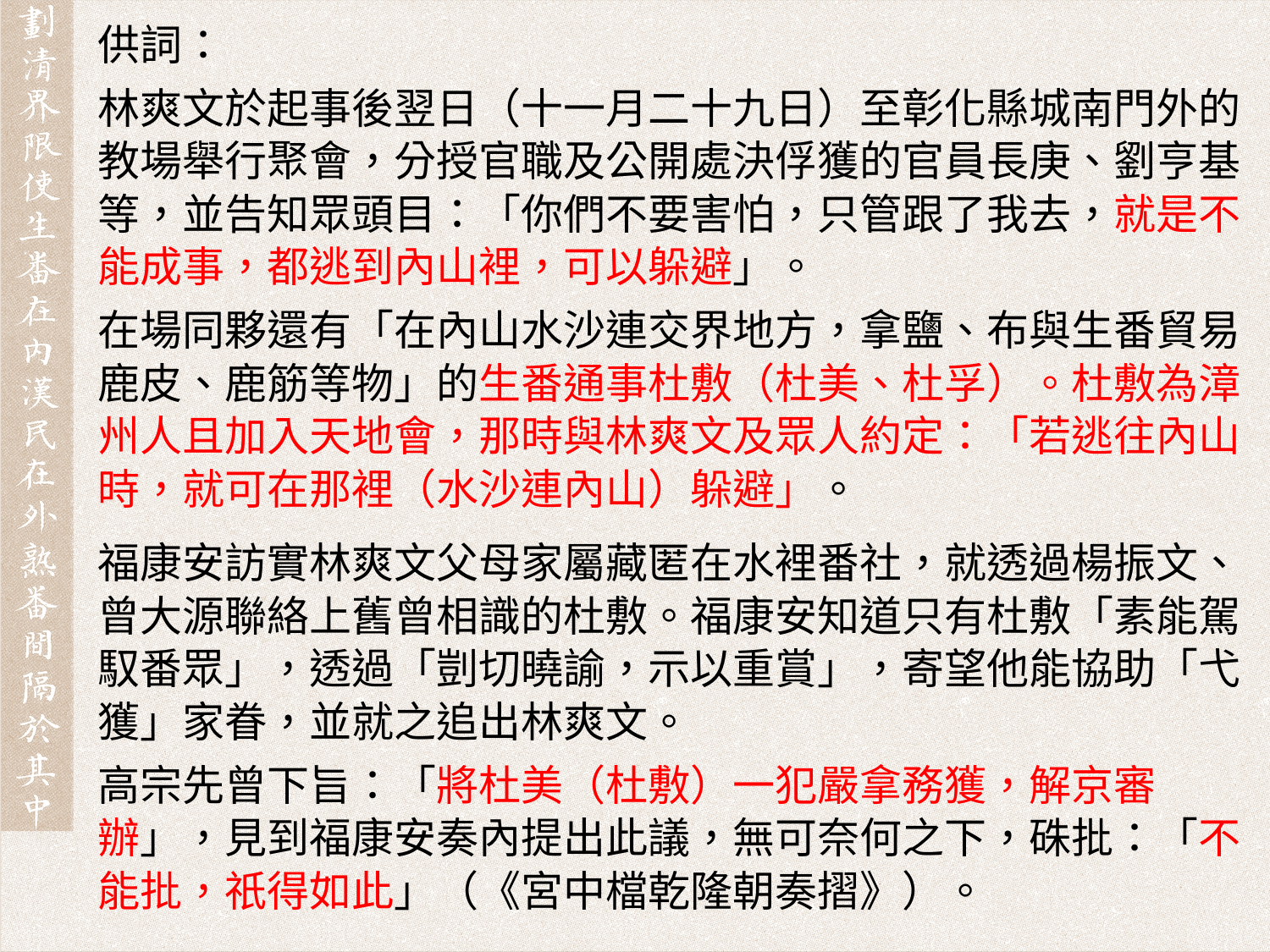

供詞：
林爽文於起事後翌日（十一月二十九日）至彰化縣城南門外的教場舉行聚會，分授官職及公開處決俘獲的官員長庚、劉亨基等，並告知眾頭目：「你們不要害怕，只管跟了我去，就是不能成事，都逃到內山裡，可以躲避」。
在場同夥還有「在內山水沙連交界地方，拿鹽、布與生番貿易鹿皮、鹿筋等物」的生番通事杜敷（杜美、杜孚）。杜敷為漳州人且加入天地會，那時與林爽文及眾人約定：「若逃往內山時，就可在那裡（水沙連內山）躲避」。
福康安訪實林爽文父母家屬藏匿在水裡番社，就透過楊振文、曾大源聯絡上舊曾相識的杜敷。福康安知道只有杜敷「素能駕馭番眾」，透過「剴切曉諭，示以重賞」，寄望他能協助「弋獲」家眷，並就之追出林爽文。
高宗先曾下旨：「將杜美（杜敷）一犯嚴拿務獲，解京審辦」，見到福康安奏內提出此議，無可奈何之下，硃批：「不能批，祇得如此」（《宮中檔乾隆朝奏摺》）。